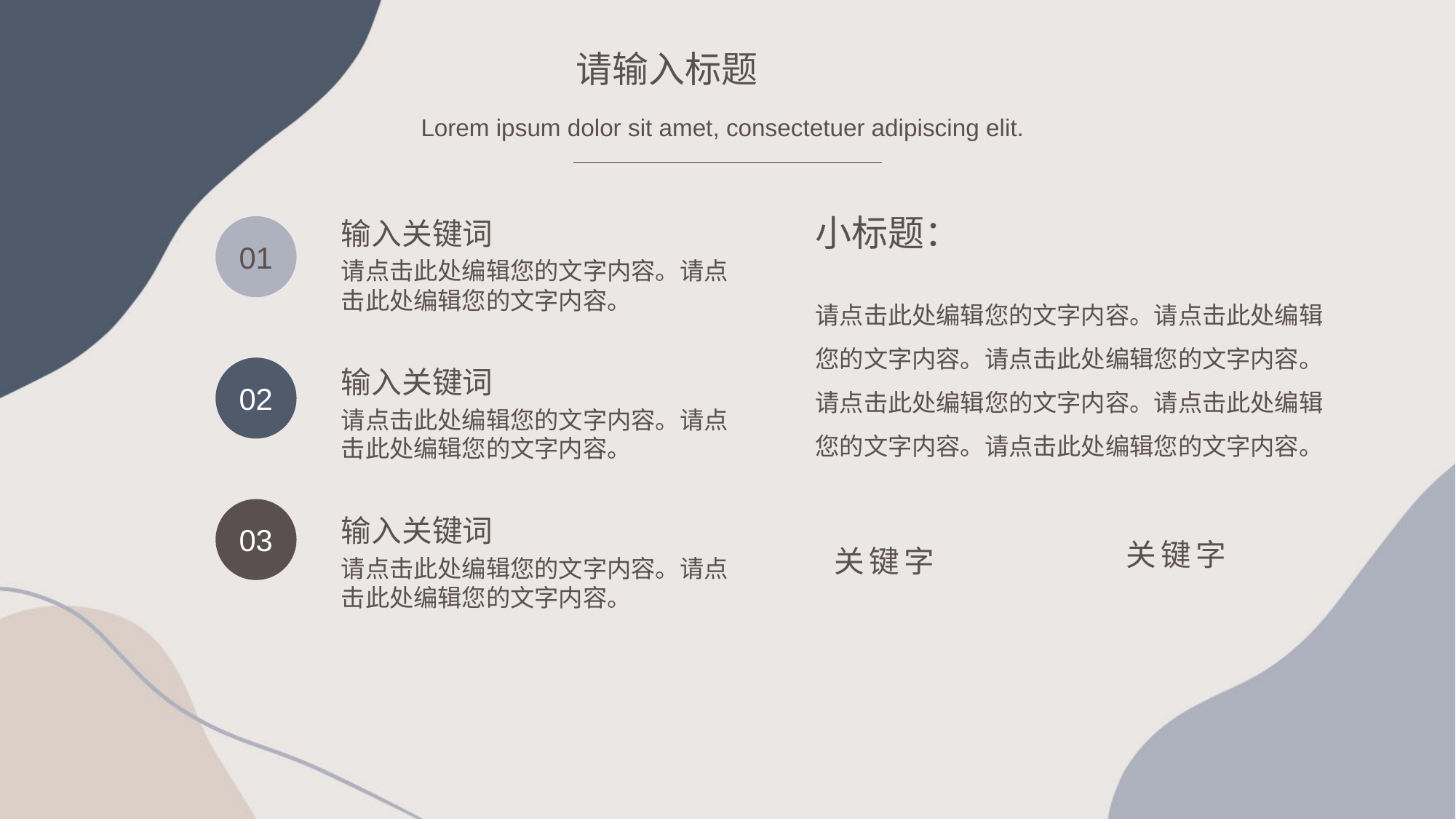

请输入标题
Lorem ipsum dolor sit amet, consectetuer adipiscing elit.
小标题：
输入关键词
请点击此处编辑您的文字内容。请点击此处编辑您的文字内容。
01
请点击此处编辑您的文字内容。请点击此处编辑您的文字内容。请点击此处编辑您的文字内容。请点击此处编辑您的文字内容。请点击此处编辑您的文字内容。请点击此处编辑您的文字内容。
02
输入关键词
请点击此处编辑您的文字内容。请点击此处编辑您的文字内容。
03
输入关键词
请点击此处编辑您的文字内容。请点击此处编辑您的文字内容。
关键字
关键字